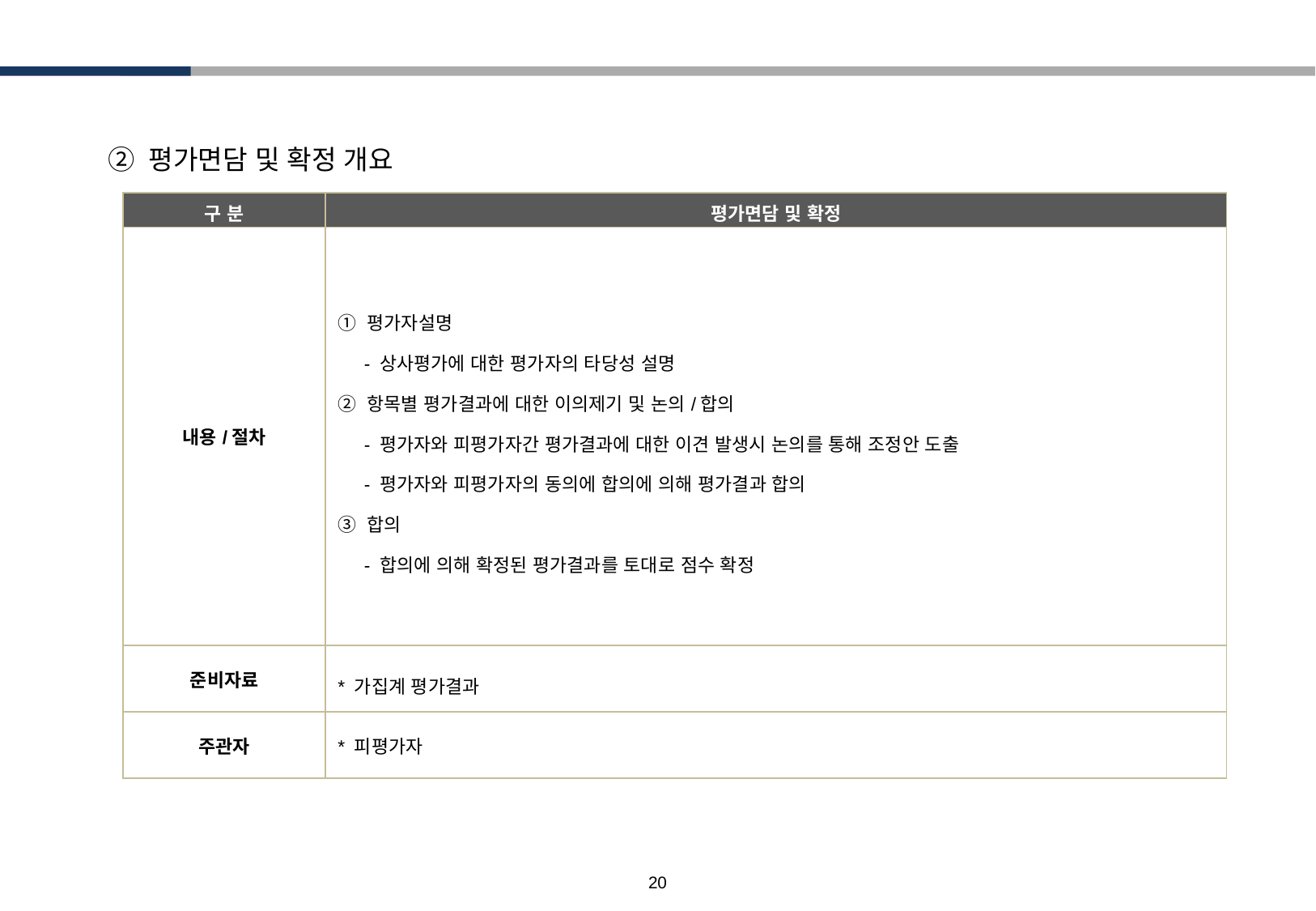

3. 단계별 세부내용
        ② 평가면담 및 확정 개요
| 구 분 | 평가면담 및 확정 |
| --- | --- |
| 내용/절차 | ① 평가자설명 - 상사평가에 대한 평가자의 타당성 설명 ② 항목별 평가결과에 대한 이의제기 및 논의/합의 - 평가자와 피평가자간 평가결과에 대한 이견 발생시 논의를 통해 조정안 도출 - 평가자와 피평가자의 동의에 합의에 의해 평가결과 합의 ③ 합의 - 합의에 의해 확정된 평가결과를 토대로 점수 확정 |
| 준비자료 | \* 가집계 평가결과 |
| 주관자 | \* 피평가자 |
20